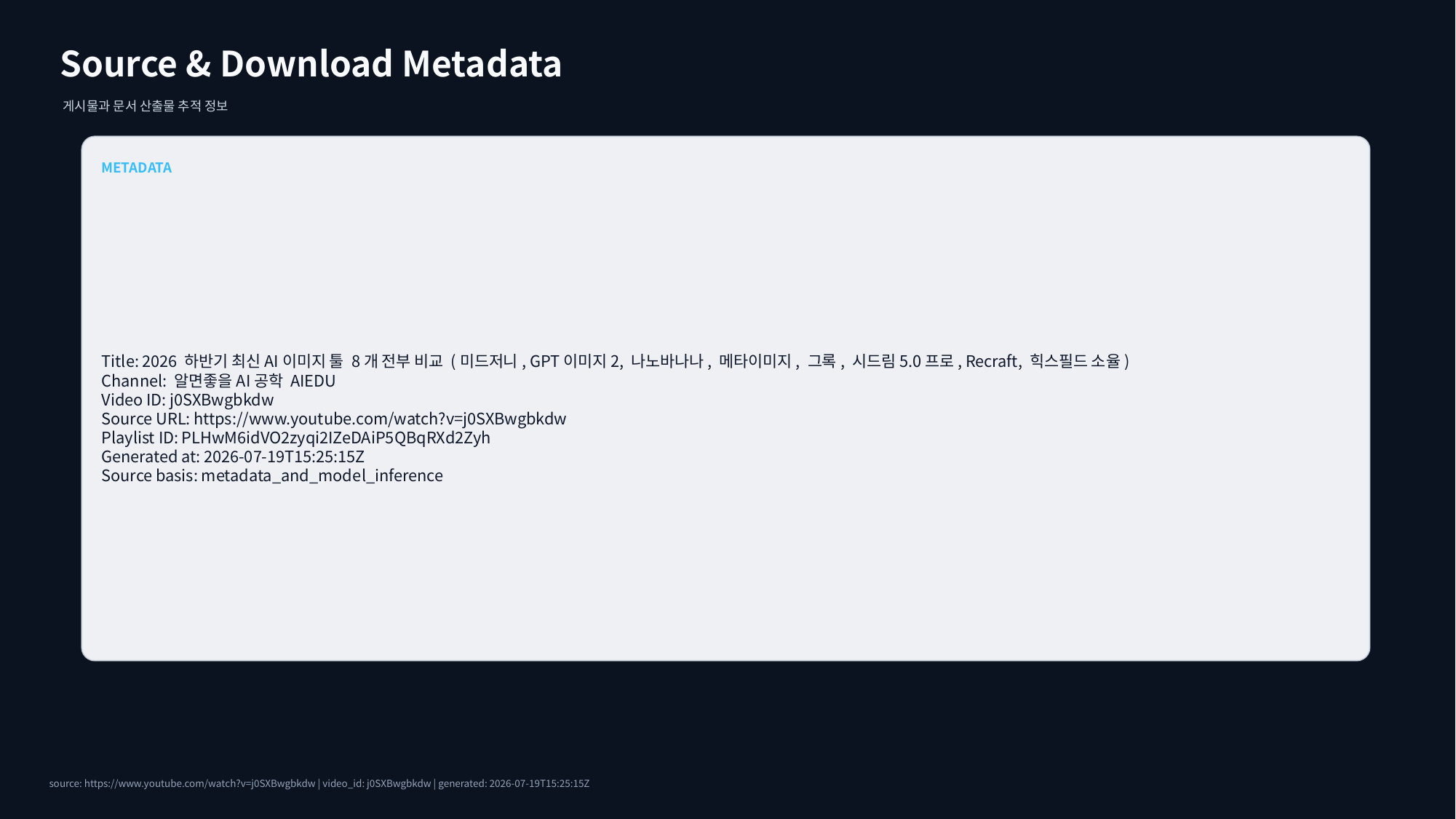

Source & Download Metadata
게시물과 문서 산출물 추적 정보

METADATA
Title: 2026 하반기 최신AI이미지 툴 8개 전부 비교 (미드저니, GPT이미지2, 나노바나나, 메타이미지, 그록, 시드림5.0프로, Recraft, 힉스필드 소율)
Channel: 알면좋을AI공학 AIEDU
Video ID: j0SXBwgbkdw
Source URL: https://www.youtube.com/watch?v=j0SXBwgbkdw
Playlist ID: PLHwM6idVO2zyqi2IZeDAiP5QBqRXd2Zyh
Generated at: 2026-07-19T15:25:15Z
Source basis: metadata_and_model_inference
source: https://www.youtube.com/watch?v=j0SXBwgbkdw | video_id: j0SXBwgbkdw | generated: 2026-07-19T15:25:15Z